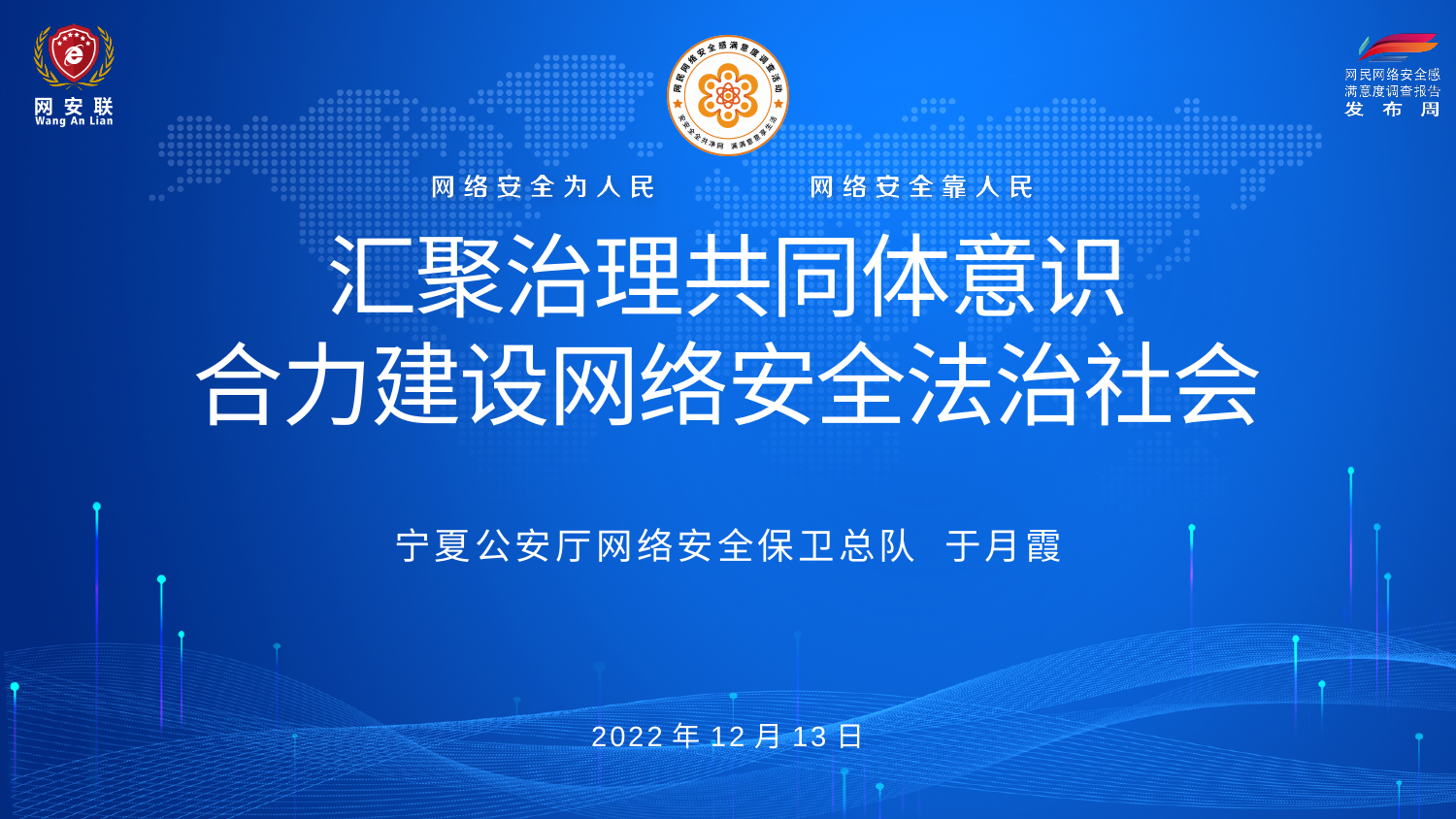

# 汇聚治理共同体意识 合力建设网络安全法治社会
宁夏公安厅网络安全保卫总队  于月霞